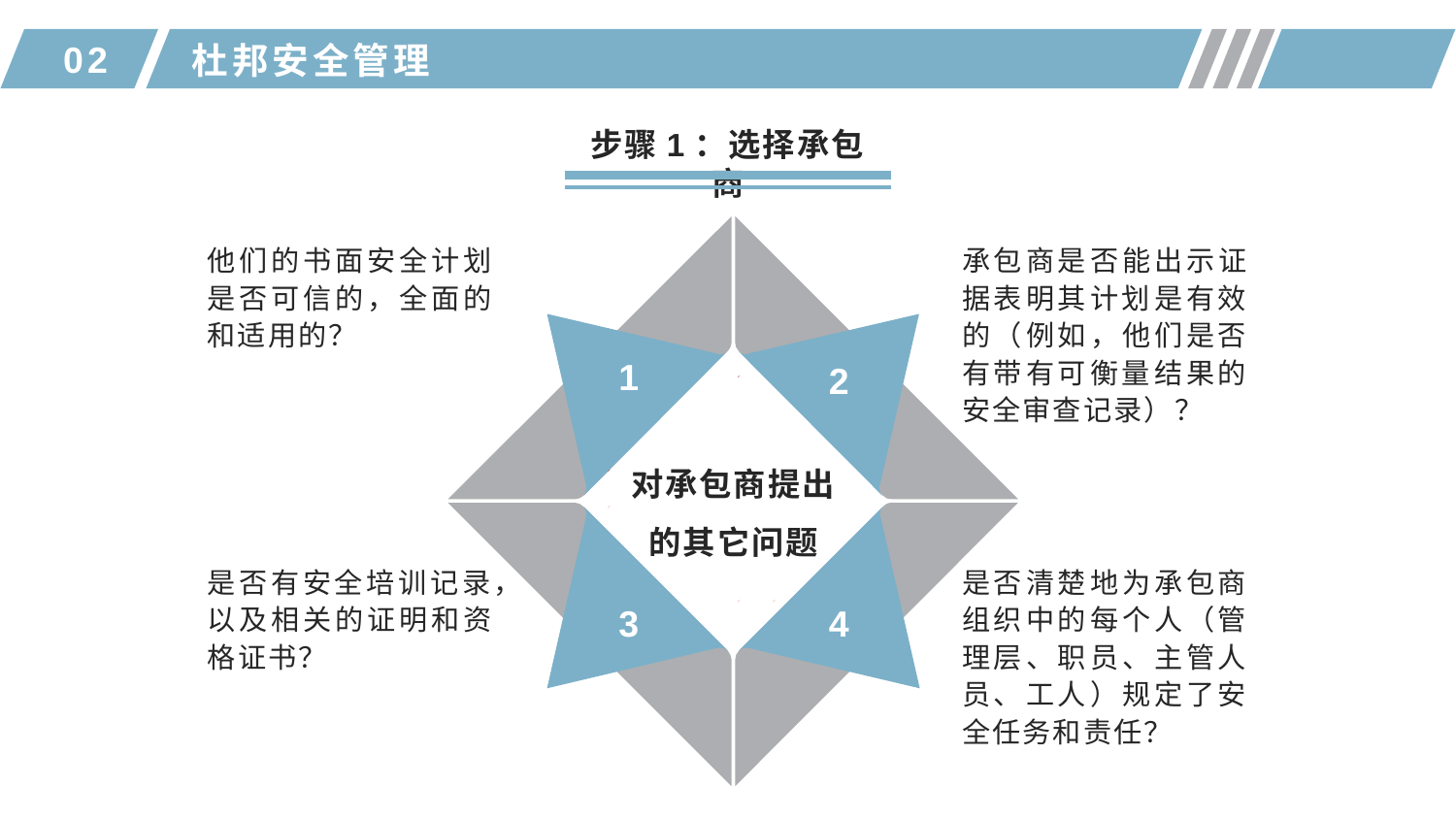

02
杜邦安全管理
步骤1：选择承包商

他们的书面安全计划是否可信的，全面的和适用的？
承包商是否能出示证据表明其计划是有效的（例如，他们是否有带有可衡量结果的安全审查记录）？
1
2
对承包商提出的其它问题
是否有安全培训记录，以及相关的证明和资格证书？
是否清楚地为承包商组织中的每个人（管理层、职员、主管人员、工人）规定了安全任务和责任？
3
4